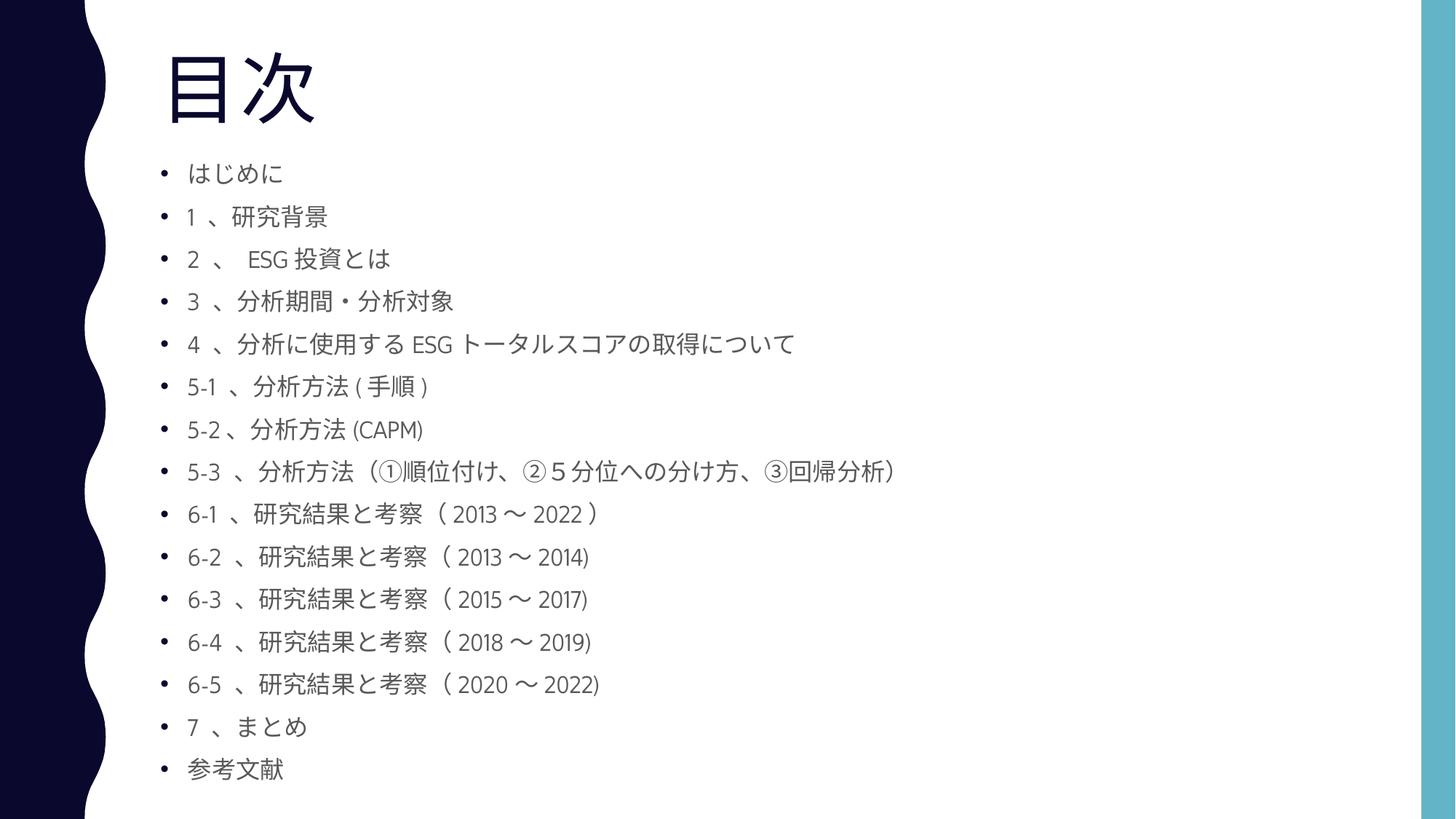

# 目次
はじめに
1 、研究背景
2 、 ESG投資とは
3 、分析期間・分析対象
4 、分析に使用するESGトータルスコアの取得について
5-1 、分析方法(手順)
5-2、分析方法(CAPM)
5-3 、分析方法（①順位付け、②５分位への分け方、③回帰分析）
6-1 、研究結果と考察（2013〜2022）
6-2 、研究結果と考察（2013〜2014)
6-3 、研究結果と考察（2015〜2017)
6-4 、研究結果と考察（2018〜2019)
6-5 、研究結果と考察（2020〜2022)
7 、まとめ
参考文献